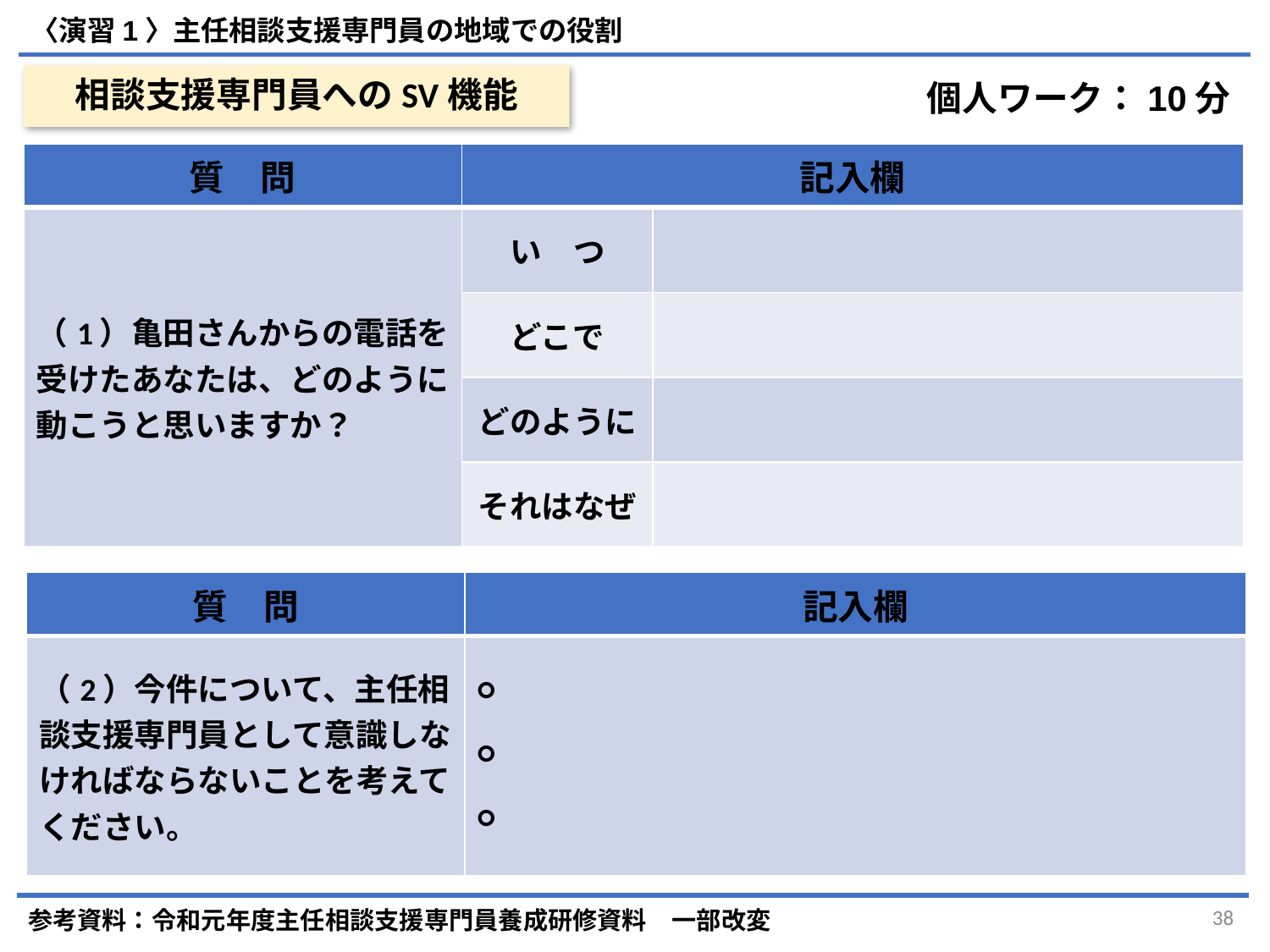

〈演習1〉主任相談支援専門員の地域での役割
# 相談支援専門員へのSV機能
個人ワーク：10分
| 質　問 | 記入欄 |  |
| --- | --- | --- |
| （1）亀田さんからの電話を受けたあなたは、どのように動こうと思いますか？ | い　つ |  |
|  | どこで |  |
|  | どのように |  |
|  | それはなぜ |  |
| 質　問 | 記入欄 |
| --- | --- |
| （2）今件について、主任相談支援専門員として意識しなければならないことを考えてください。 | ○ ○ ○ |
参考資料：令和元年度主任相談支援専門員養成研修資料　一部改変
38